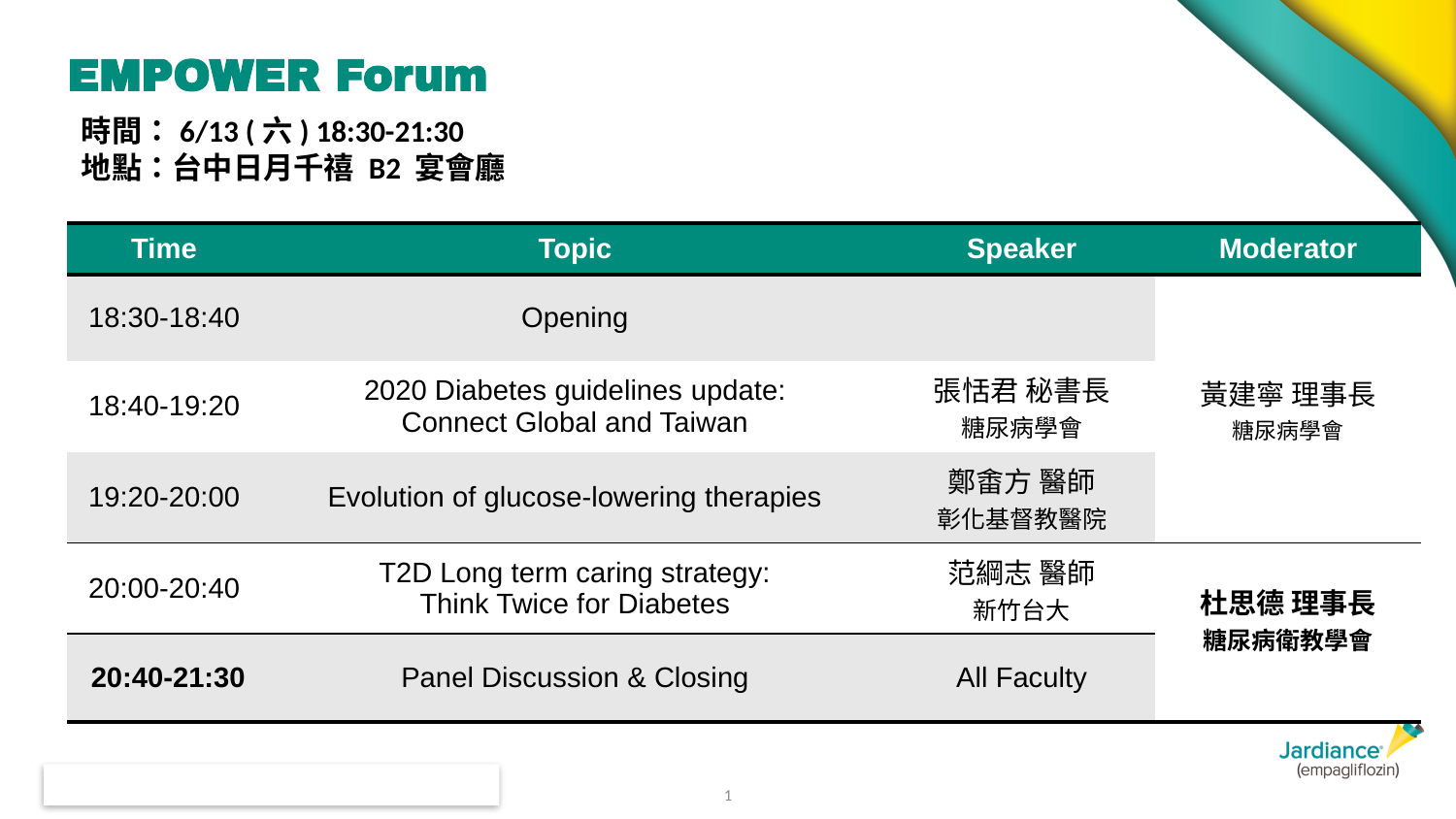

# EMPOWER Forum
時間：6/13 (六) 18:30-21:30
地點：台中日月千禧 B2 宴會廳
| Time | Topic | Speaker | Moderator |
| --- | --- | --- | --- |
| 18:30-18:40 | Opening |  | 黃建寧 理事長 糖尿病學會 |
| 18:40-19:20 | 2020 Diabetes guidelines update: Connect Global and Taiwan | 張恬君 秘書長 糖尿病學會 |  |
| 19:20-20:00 | Evolution of glucose-lowering therapies | 鄭畬方 醫師 彰化基督教醫院 |  |
| 20:00-20:40 | T2D Long term caring strategy: Think Twice for Diabetes | 范綱志 醫師 新竹台大 | 杜思德 理事長 糖尿病衛教學會 |
| 20:40-21:30 | Panel Discussion & Closing | All Faculty |  |
1